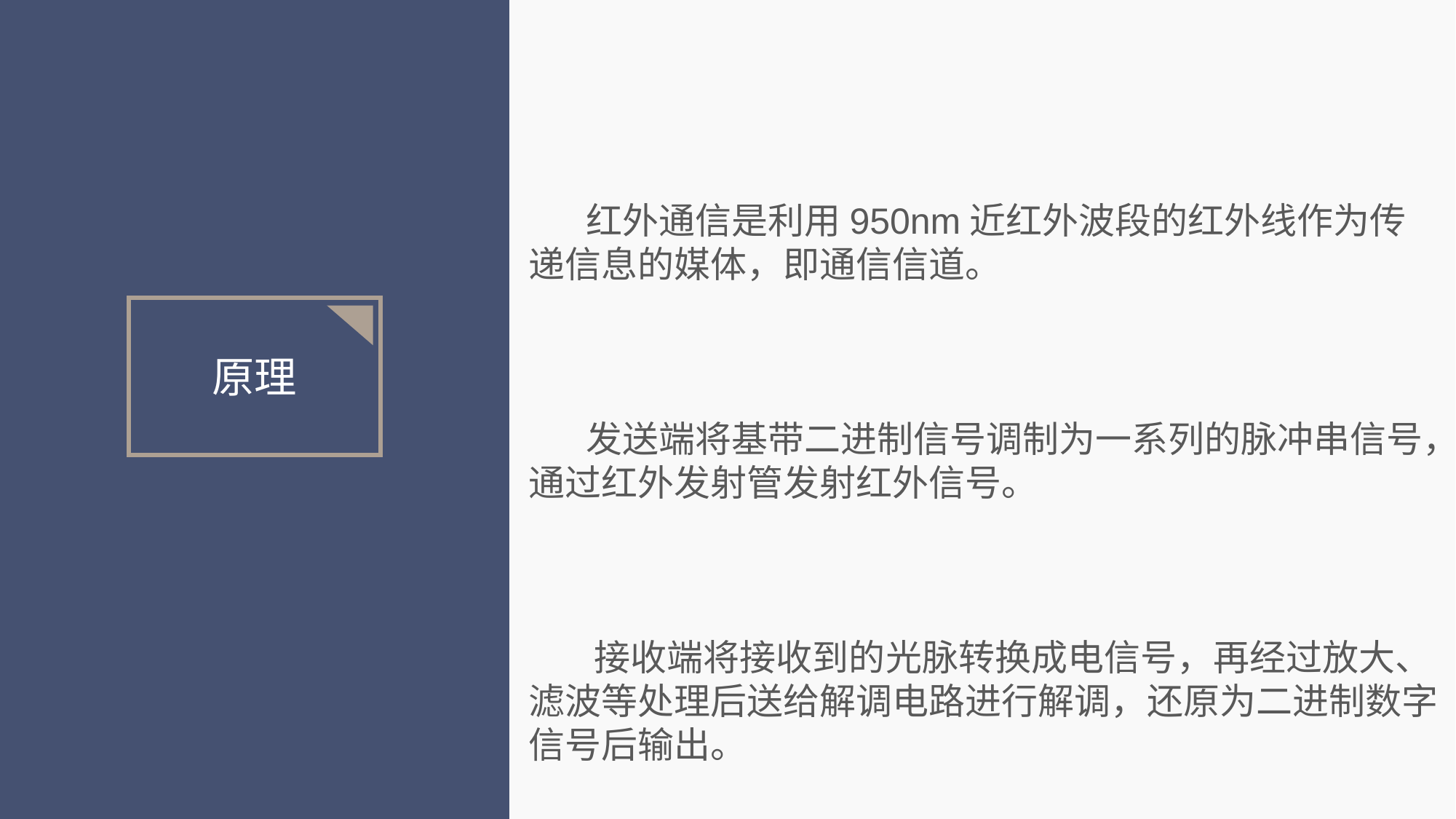

红外通信是利用950nm近红外波段的红外线作为传递信息的媒体，即通信信道。

      发送端将基带二进制信号调制为一系列的脉冲串信号，通过红外发射管发射红外信号。

       接收端将接收到的光脉转换成电信号，再经过放大、滤波等处理后送给解调电路进行解调，还原为二进制数字信号后输出。

原理